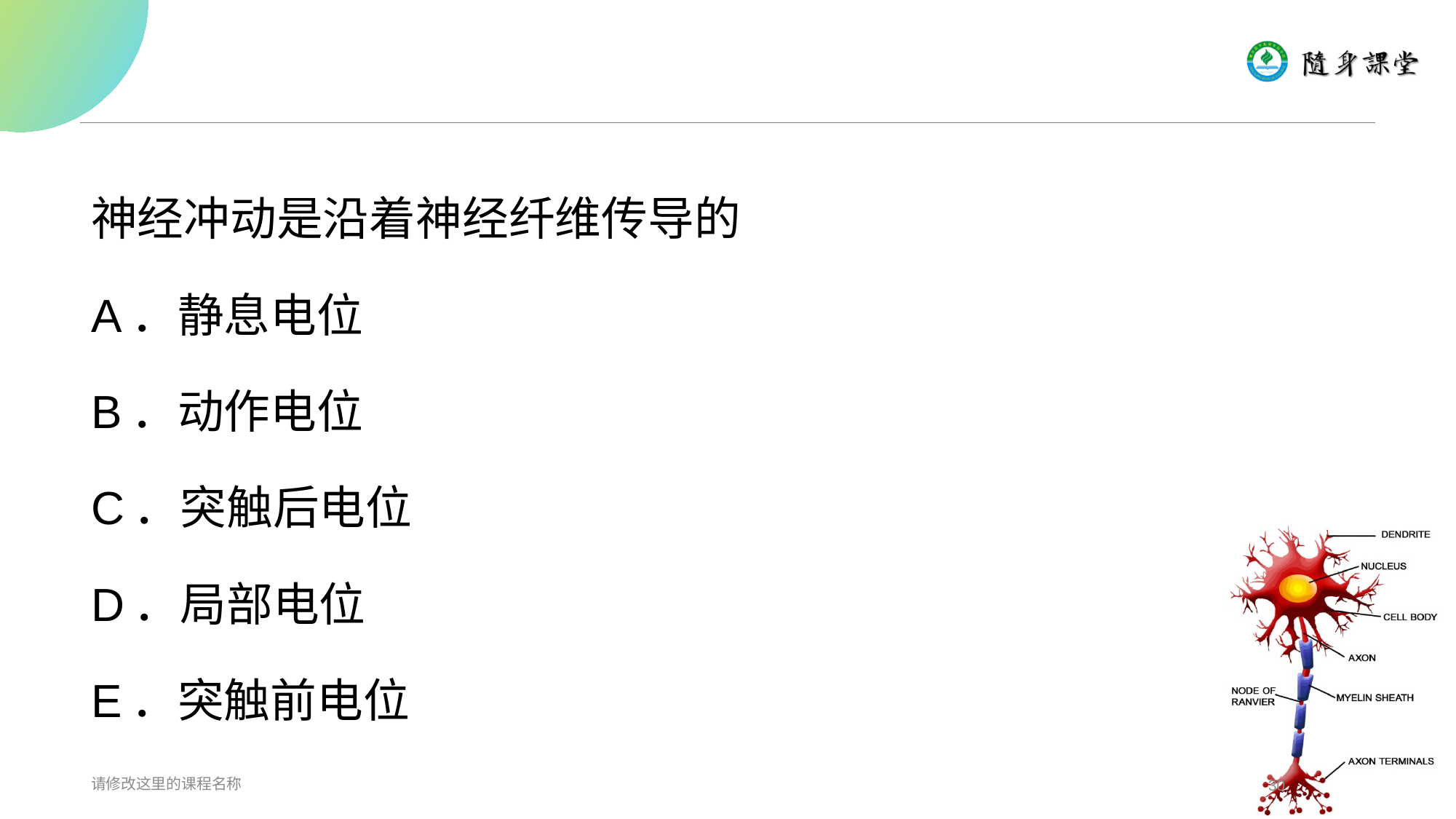

#
神经冲动是沿着神经纤维传导的
A．静息电位
B．动作电位
C．突触后电位
D．局部电位
E．突触前电位
请修改这里的课程名称
30